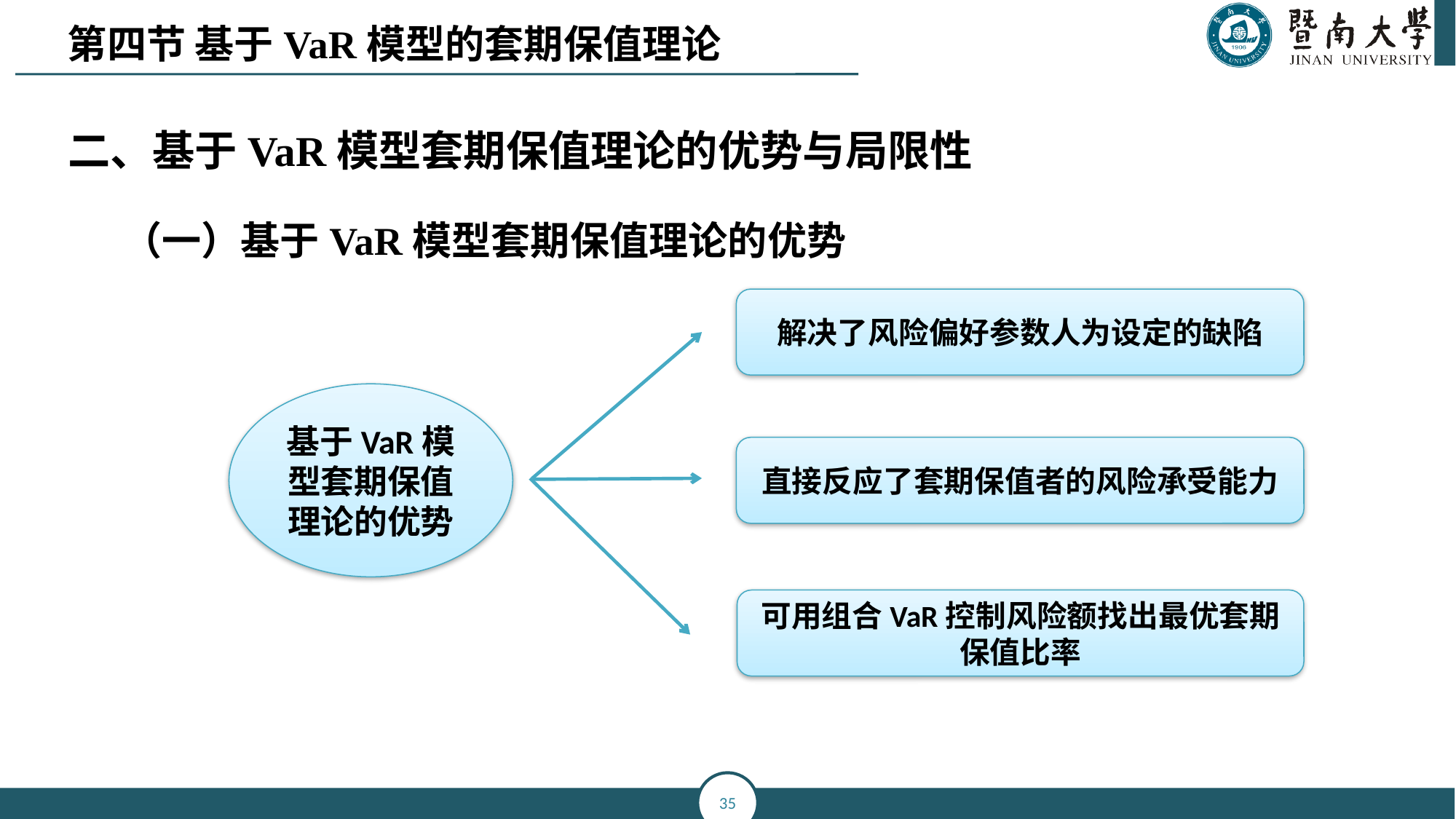

第四节 基于VaR模型的套期保值理论
二、基于VaR模型套期保值理论的优势与局限性
（一）基于VaR模型套期保值理论的优势

解决了风险偏好参数人为设定的缺陷
基于VaR模型套期保值理论的优势
直接反应了套期保值者的风险承受能力
可用组合VaR控制风险额找出最优套期保值比率